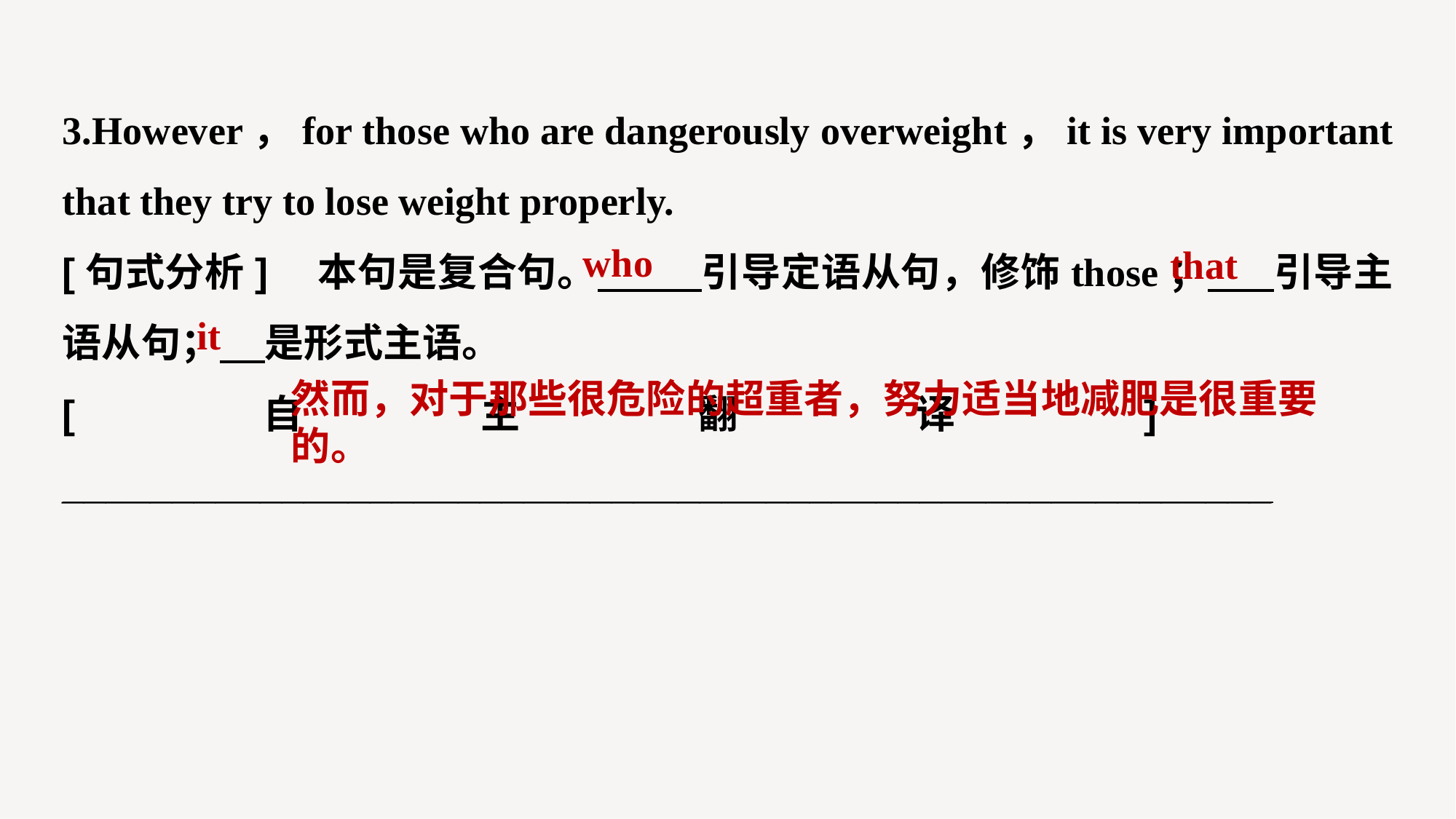

3.However，for those who are dangerously overweight，it is very important that they try to lose weight properly.
[句式分析]　本句是复合句。           引导定语从句，修饰those；       引导主语从句；     是形式主语。
[自主翻译]　_______________________________________________________
who
that
it
然而，对于那些很危险的超重者，努力适当地减肥是很重要的。